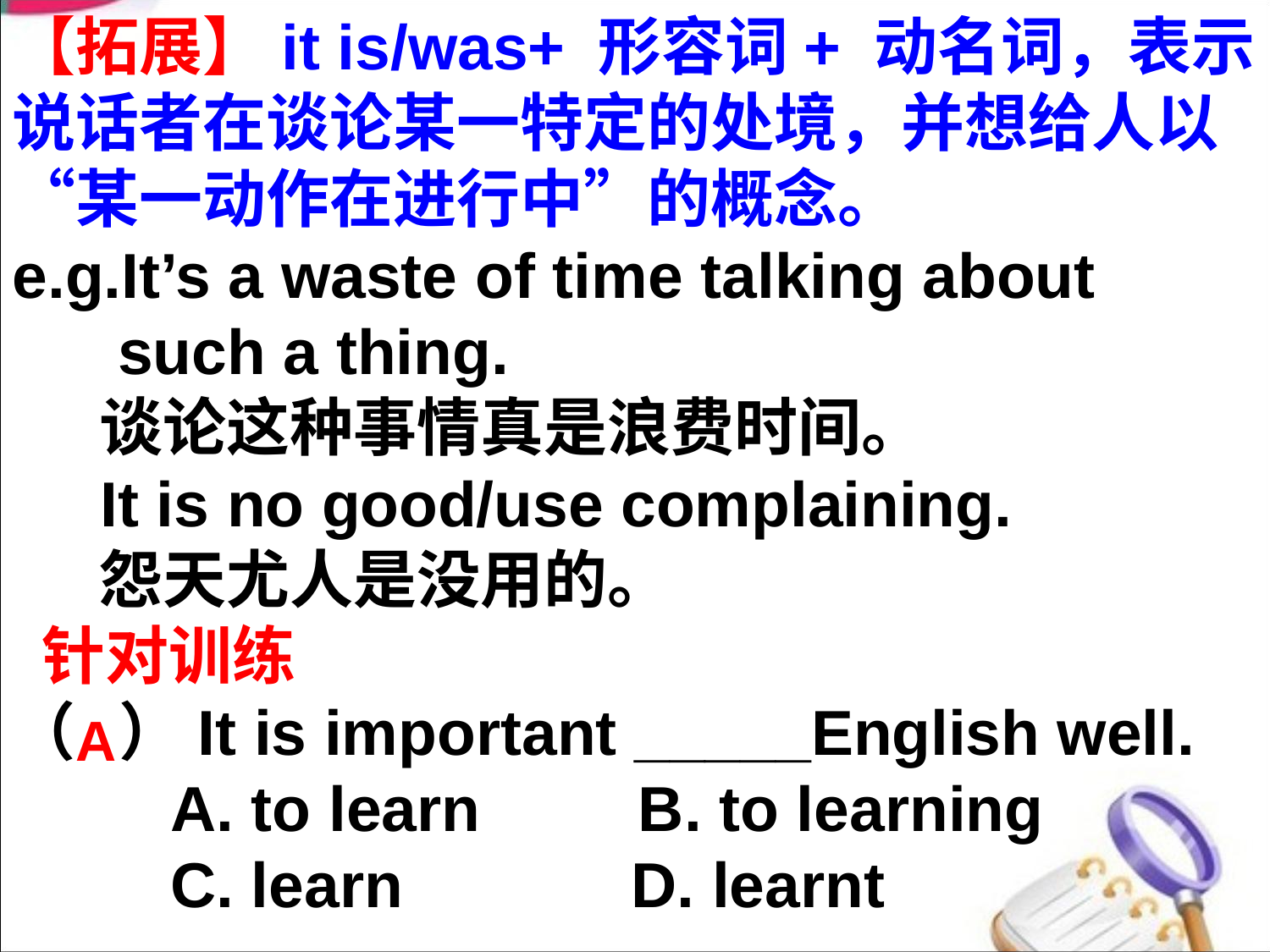

【拓展】it is/was+ 形容词+ 动名词，表示说话者在谈论某一特定的处境，并想给人以“某一动作在进行中”的概念。
e.g.It’s a waste of time talking about
      such a thing.
     谈论这种事情真是浪费时间。
     It is no good/use complaining.
     怨天尤人是没用的。
 针对训练
（   ）It is important _____English well.
         A. to learn         B. to learning
         C. learn             D. learnt
A